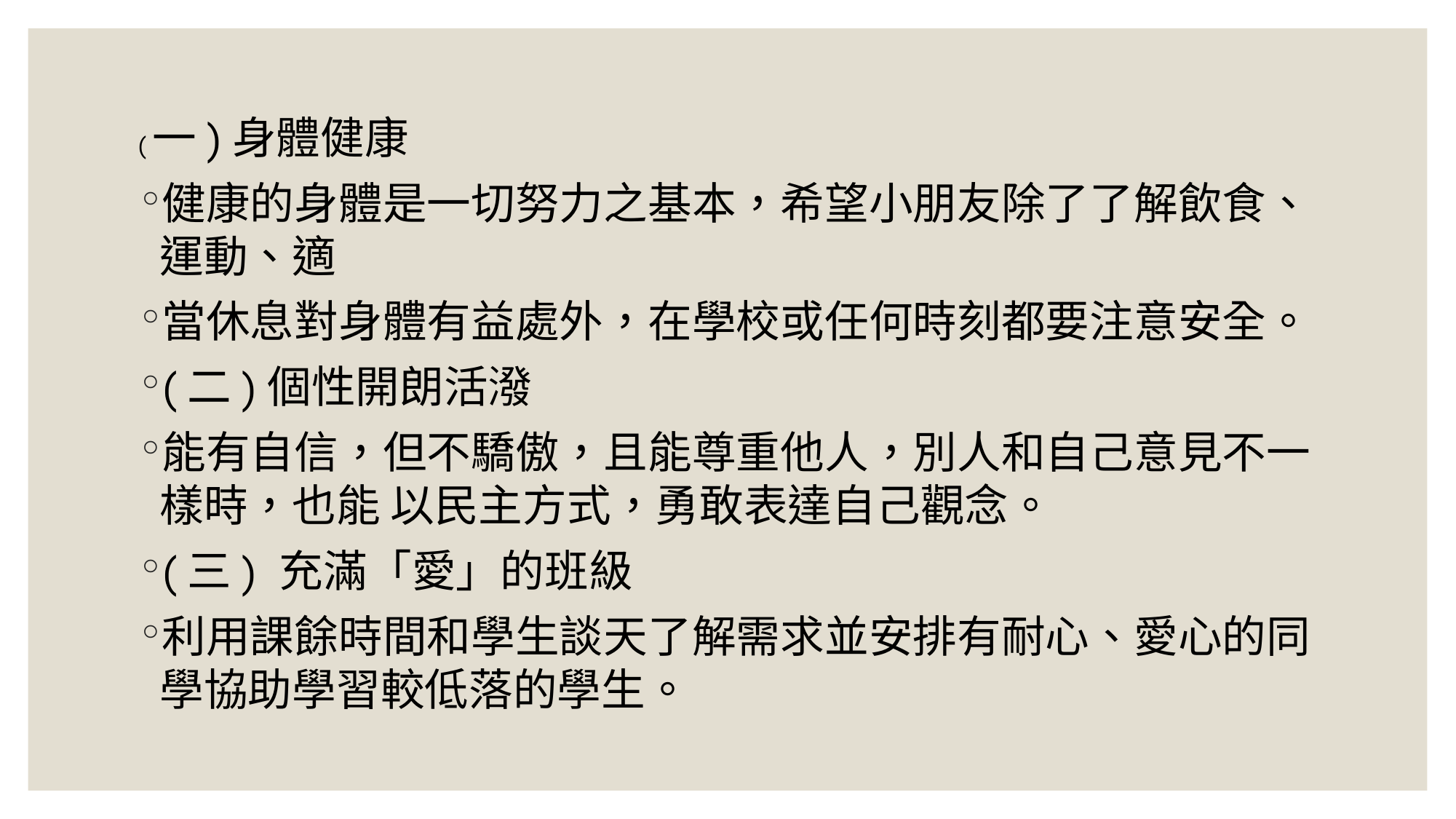

(一)身體健康
健康的身體是一切努力之基本，希望小朋友除了了解飲食、運動、適
當休息對身體有益處外，在學校或任何時刻都要注意安全。
(二)個性開朗活潑
能有自信，但不驕傲，且能尊重他人，別人和自己意見不一樣時，也能 以民主方式，勇敢表達自己觀念。
(三) 充滿「愛」的班級
利用課餘時間和學生談天了解需求並安排有耐心、愛心的同學協助學習較低落的學生。

#